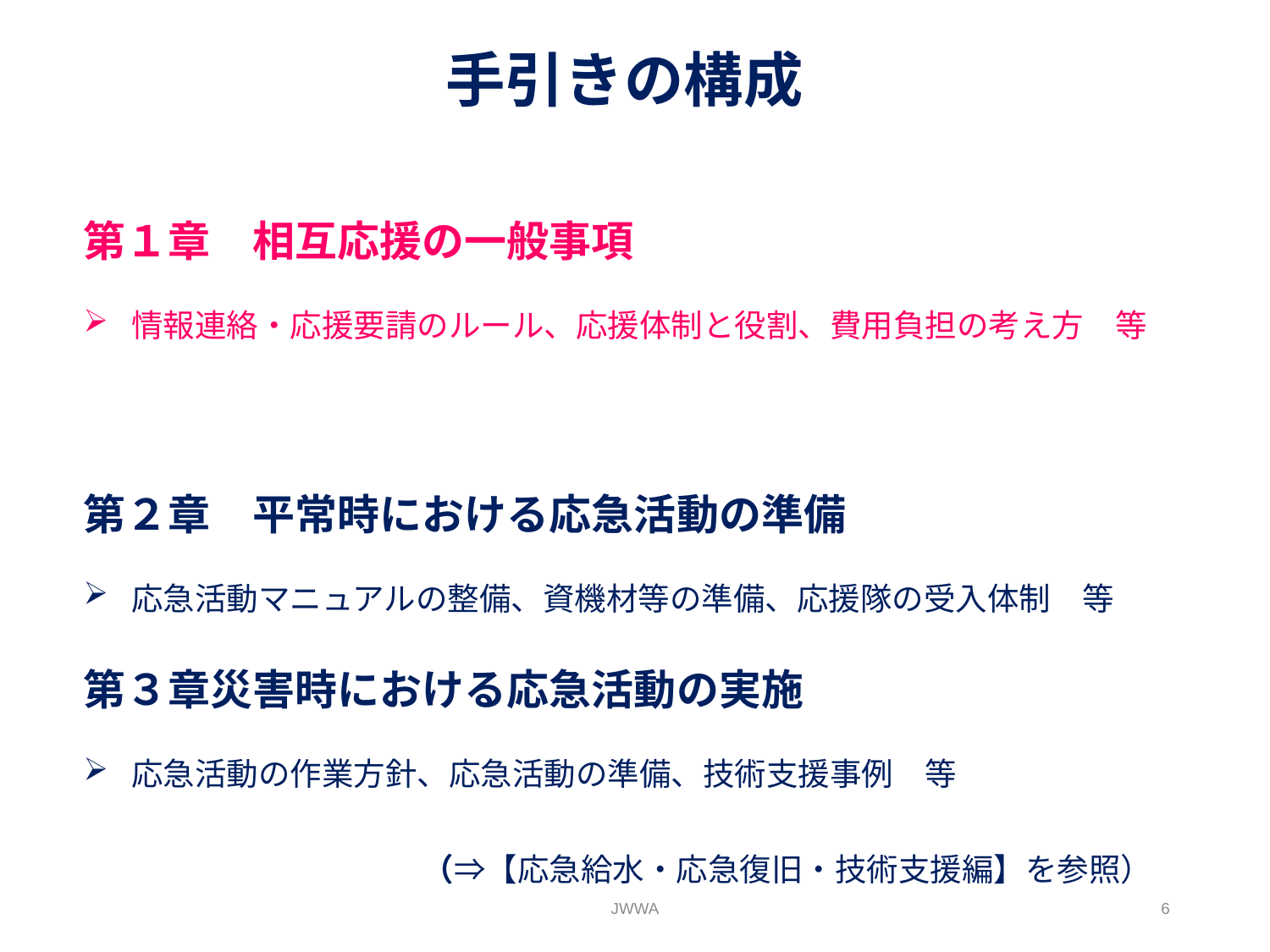

手引きの構成

第１章　相互応援の一般事項
情報連絡・応援要請のルール、応援体制と役割、費用負担の考え方　等

第２章　平常時における応急活動の準備
応急活動マニュアルの整備、資機材等の準備、応援隊の受入体制　等
第３章災害時における応急活動の実施
応急活動の作業方針、応急活動の準備、技術支援事例　等
　　　　　　　　（⇒【応急給水・応急復旧・技術支援編】を参照）

第４章　教育・訓練
水道事業体における教育・訓練、地域住民との連携　等

第５章　広報
広報内容・媒体、災害時の広報・広聴活動

各種　資料・様式・参考
JWWA
6